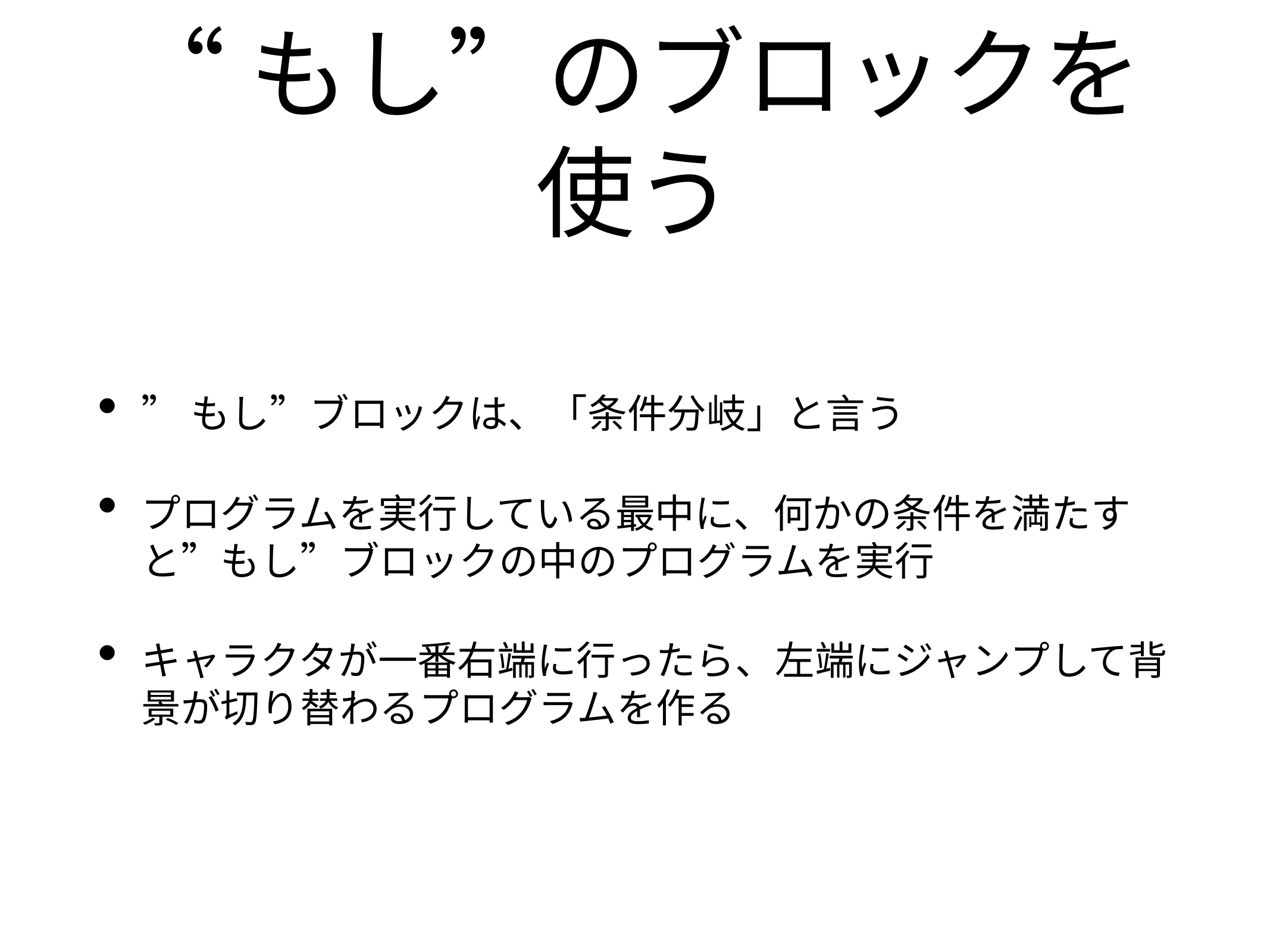

# “もし”のブロックを使う
”もし”ブロックは、「条件分岐」と言う
プログラムを実行している最中に、何かの条件を満たすと”もし”ブロックの中のプログラムを実行
キャラクタが一番右端に行ったら、左端にジャンプして背景が切り替わるプログラムを作る